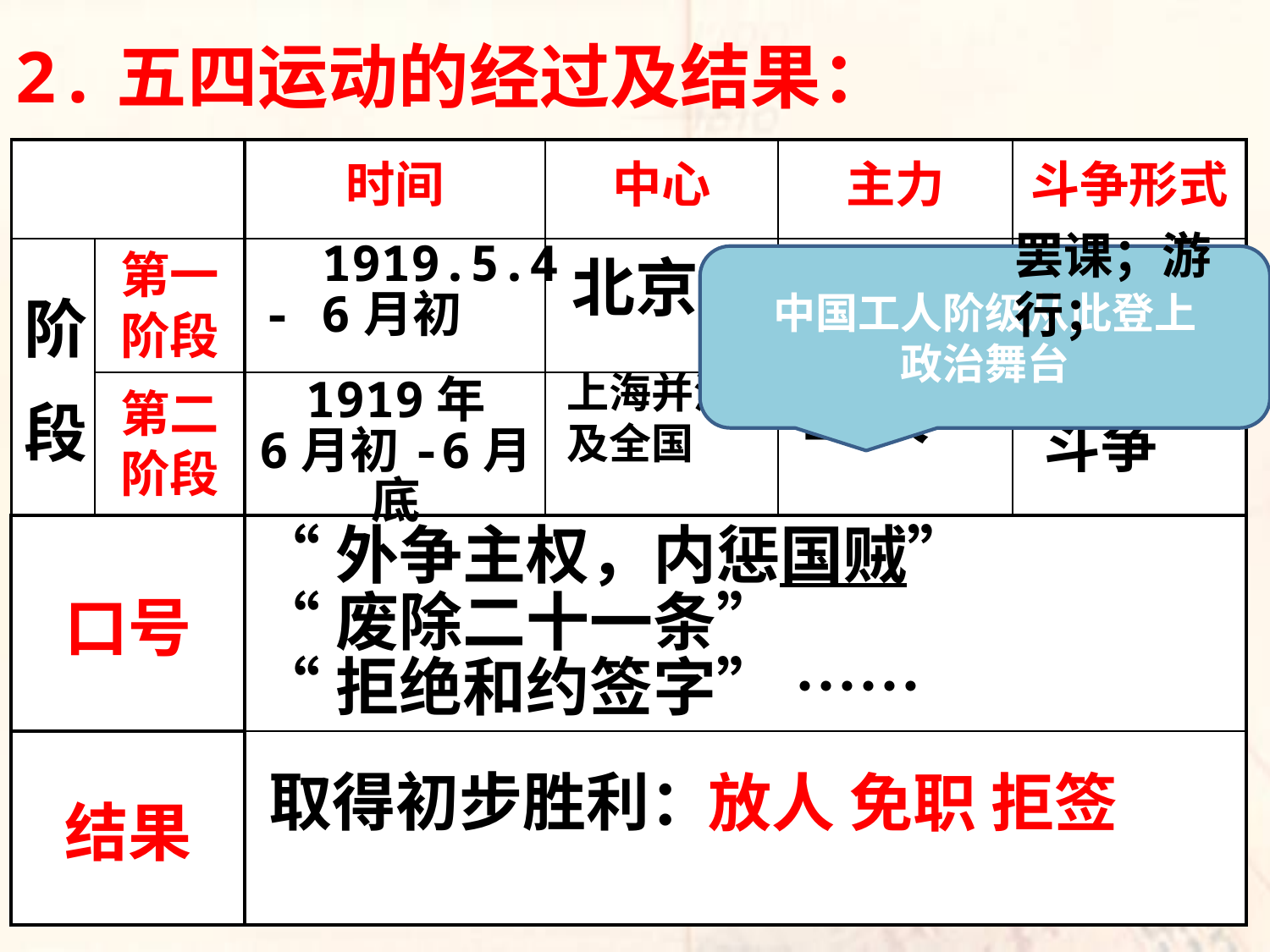

2.五四运动的经过及结果：
|  |  | 时间 | 中心 | 主力 | 斗争形式 |
| --- | --- | --- | --- | --- | --- |
| 阶 段 | 第一 阶段 |  |  |  |  |
|  | 第二 阶段 |  |  |  |  |
| 口号 |  |  |  |  |  |
| 结果 |  |  |  |  |  |
罢课；游行；
  1919.5.4
- 6月初
北京
中国工人阶级从此登上
政治舞台
学生
三罢斗争
上海并波及全国
工人
1919年
6月初-6月底
“外争主权，内惩国贼”
“废除二十一条”
“拒绝和约签字” ……
取得初步胜利：
放人 免职 拒签